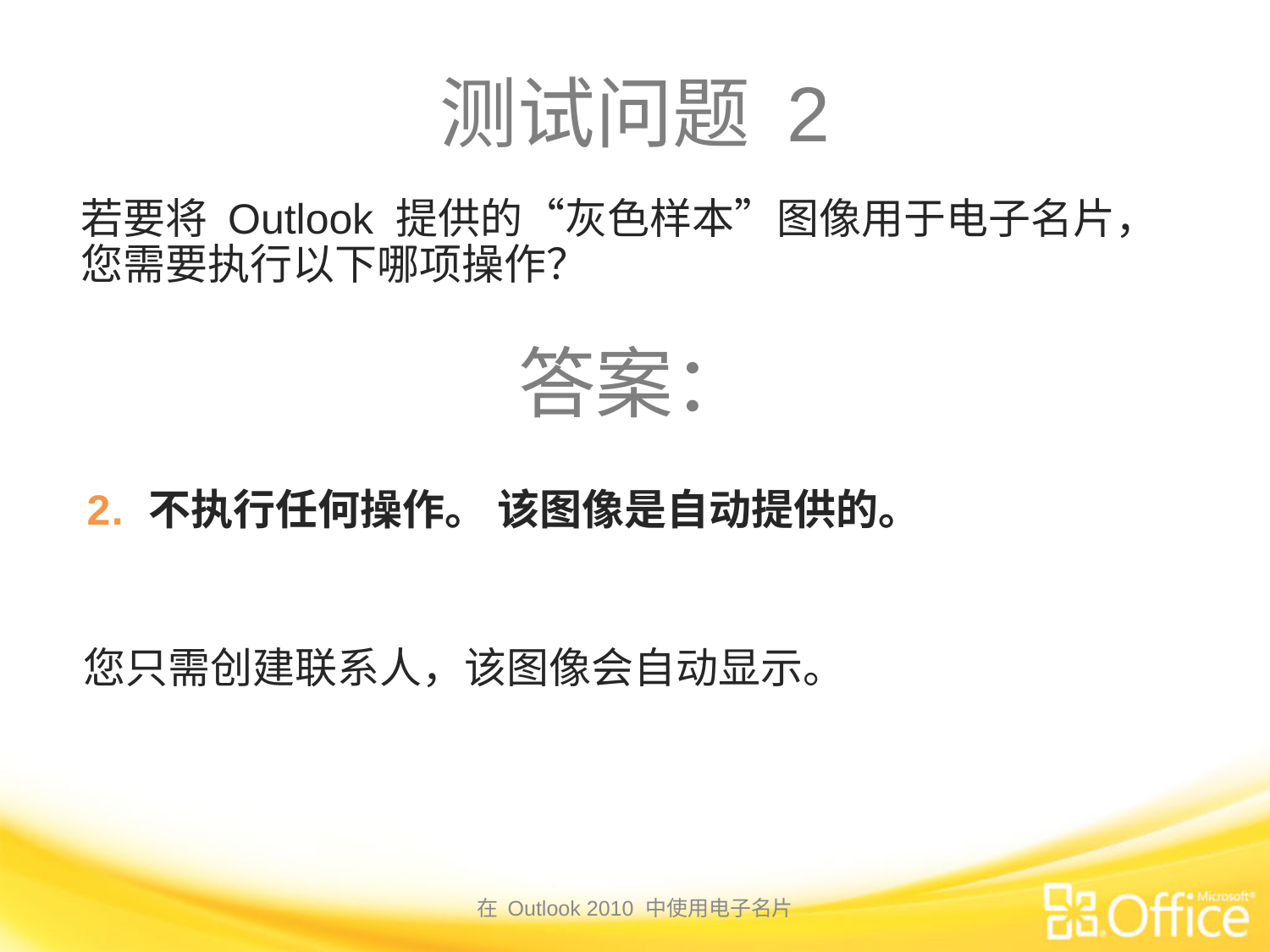

# 测试问题 2
若要将 Outlook 提供的“灰色样本”图像用于电子名片，您需要执行以下哪项操作？
答案：
不执行任何操作。 该图像是自动提供的。
您只需创建联系人，该图像会自动显示。
在 Outlook 2010 中使用电子名片